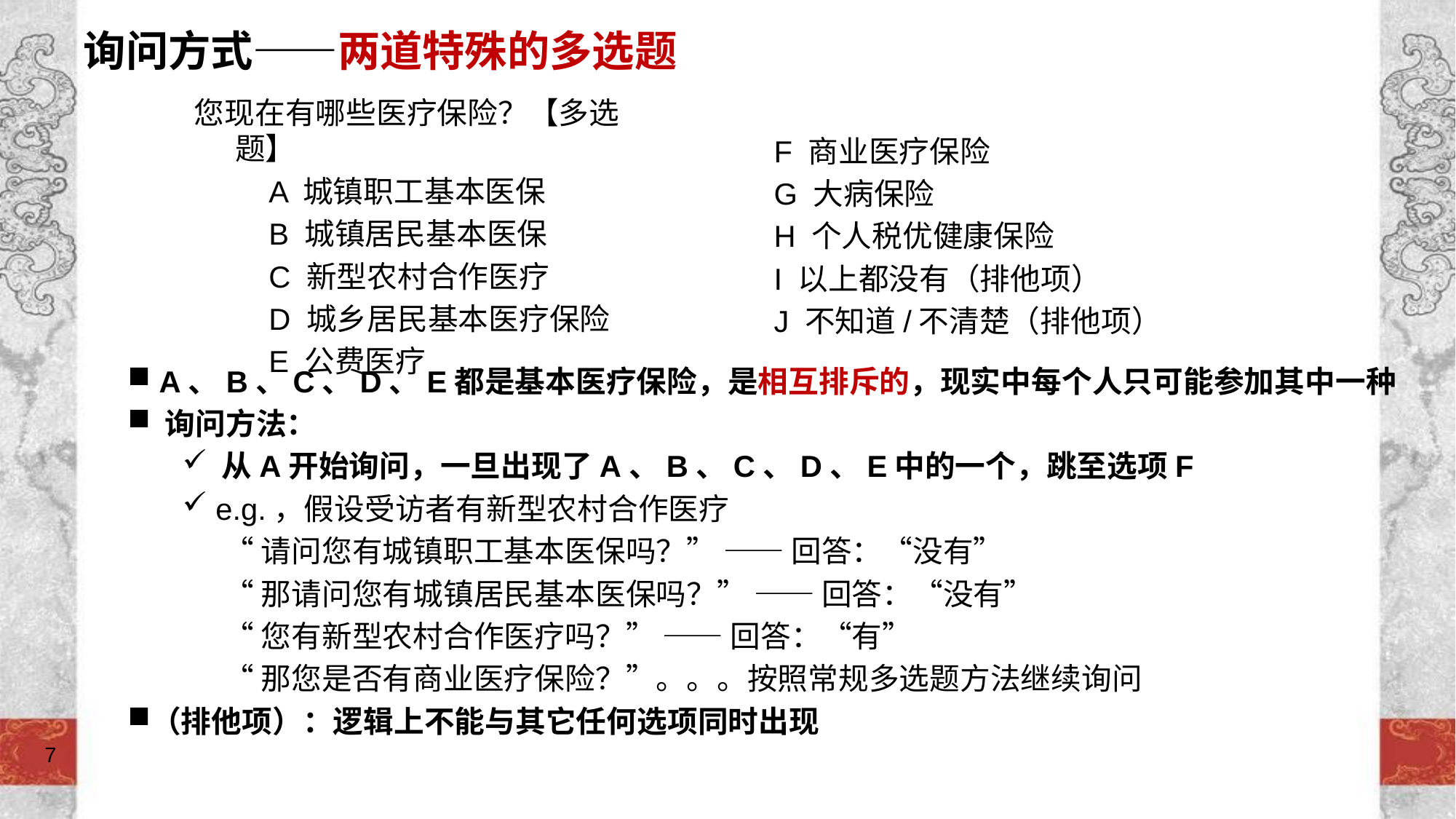

# 询问方式——两道特殊的多选题
您现在有哪些医疗保险？【多选题】
A 城镇职工基本医保
B 城镇居民基本医保
C 新型农村合作医疗
D 城乡居民基本医疗保险
E 公费医疗
F 商业医疗保险
G 大病保险
H 个人税优健康保险
I 以上都没有（排他项）
J 不知道/不清楚（排他项）
 A、B、C、D、E都是基本医疗保险，是相互排斥的，现实中每个人只可能参加其中一种
 询问方法：
 从A开始询问，一旦出现了A、B、C、D、E中的一个，跳至选项F
 e.g.，假设受访者有新型农村合作医疗
“请问您有城镇职工基本医保吗？” —— 回答：“没有”
“那请问您有城镇居民基本医保吗？” —— 回答：“没有”
“您有新型农村合作医疗吗？” —— 回答：“有”
“那您是否有商业医疗保险？”。。。按照常规多选题方法继续询问
（排他项）：逻辑上不能与其它任何选项同时出现